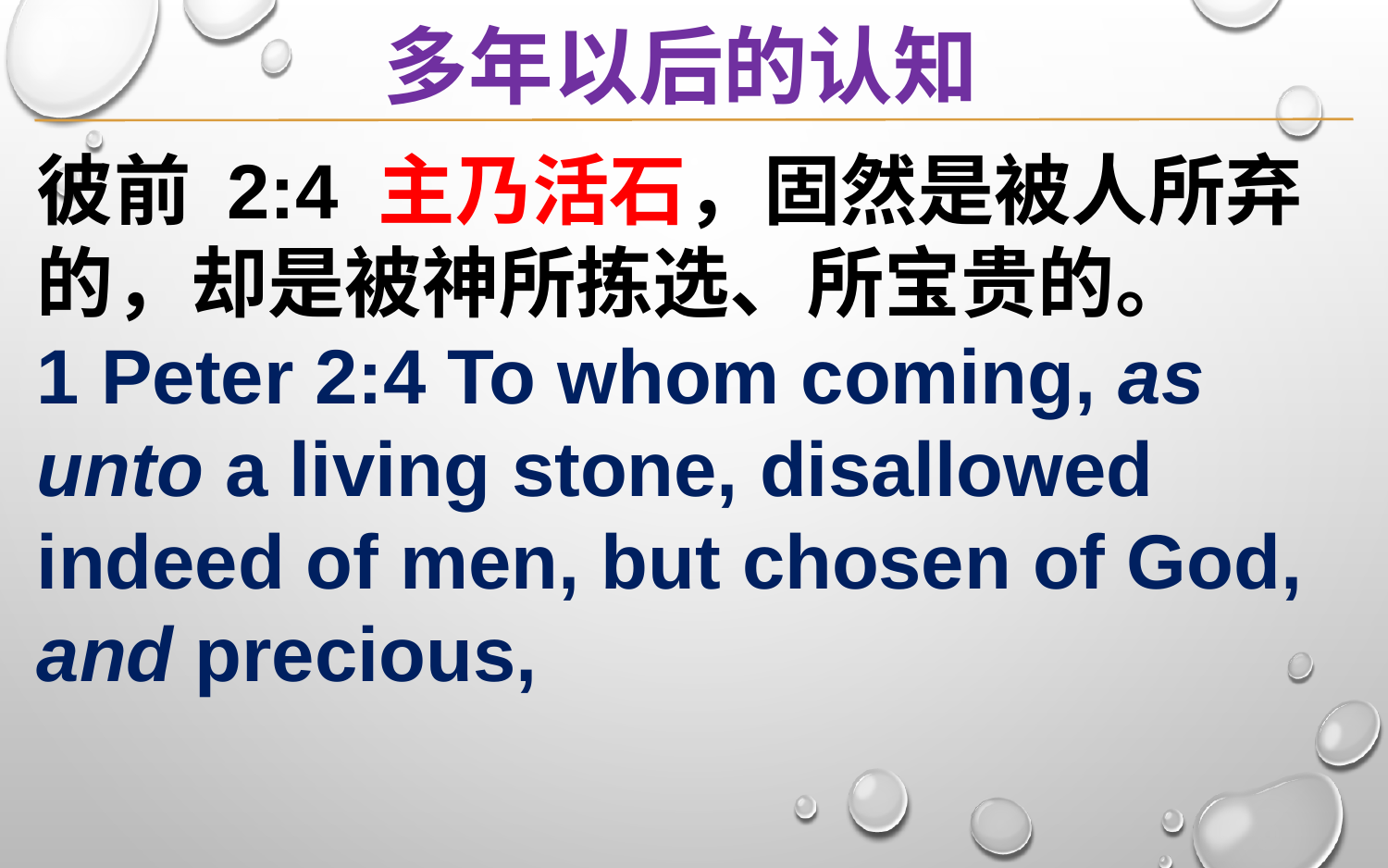

多年以后的认知
彼前 2:4 主乃活石，固然是被人所弃的，却是被神所拣选、所宝贵的。
1 Peter 2:4 To whom coming, as unto a living stone, disallowed indeed of men, but chosen of God, and precious,